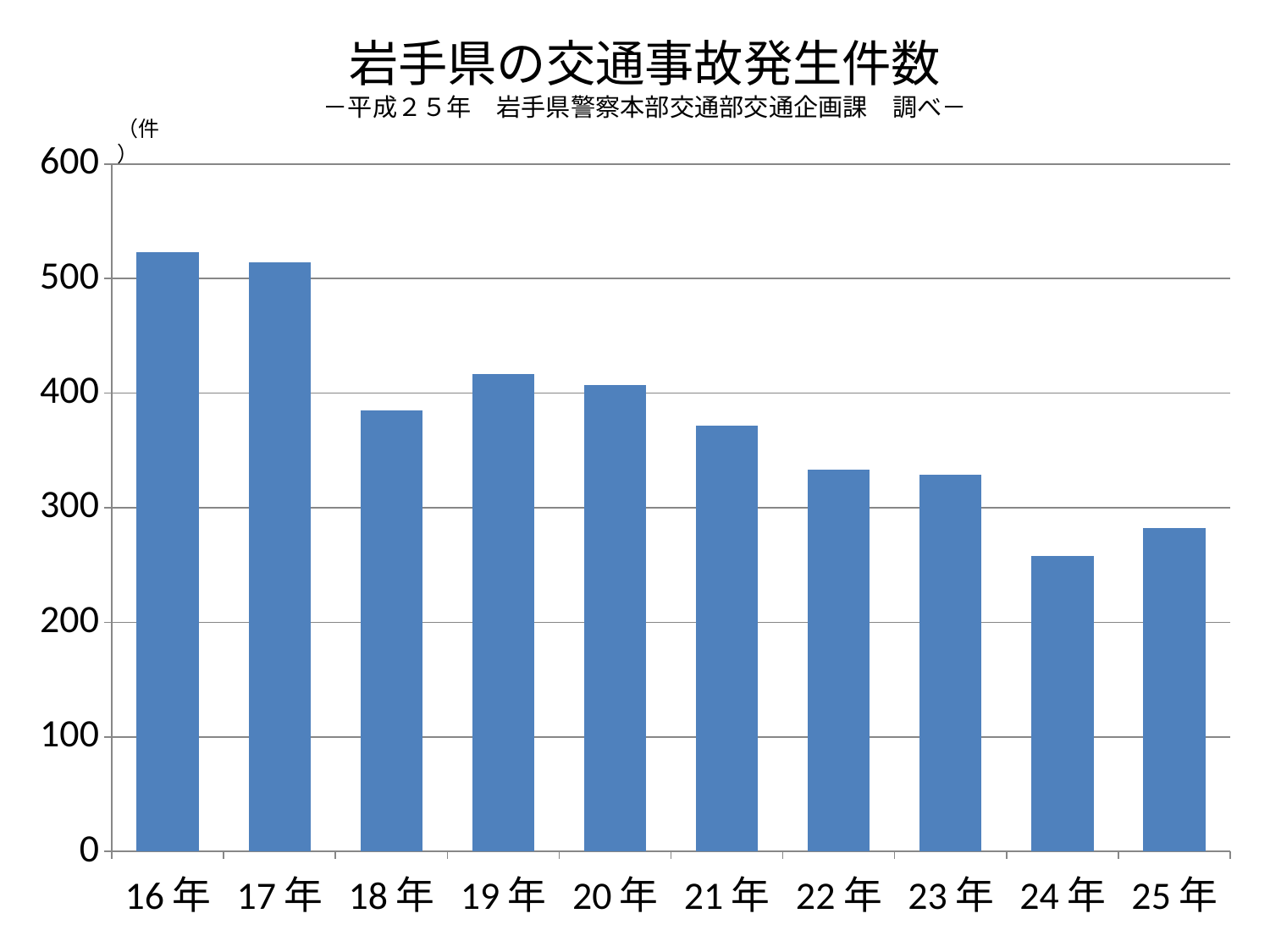

岩手県の交通事故発生件数
－平成２５年　岩手県警察本部交通部交通企画課　調べ－
（件）

### Chart

| Category |  |
|---|---|
| 16年 | 523.0 |
| 17年 | 514.0 |
| 18年 | 385.0 |
| 19年 | 417.0 |
| 20年 | 407.0 |
| 21年 | 372.0 |
| 22年 | 333.0 |
| 23年 | 329.0 |
| 24年 | 258.0 |
| 25年 | 282.0 |